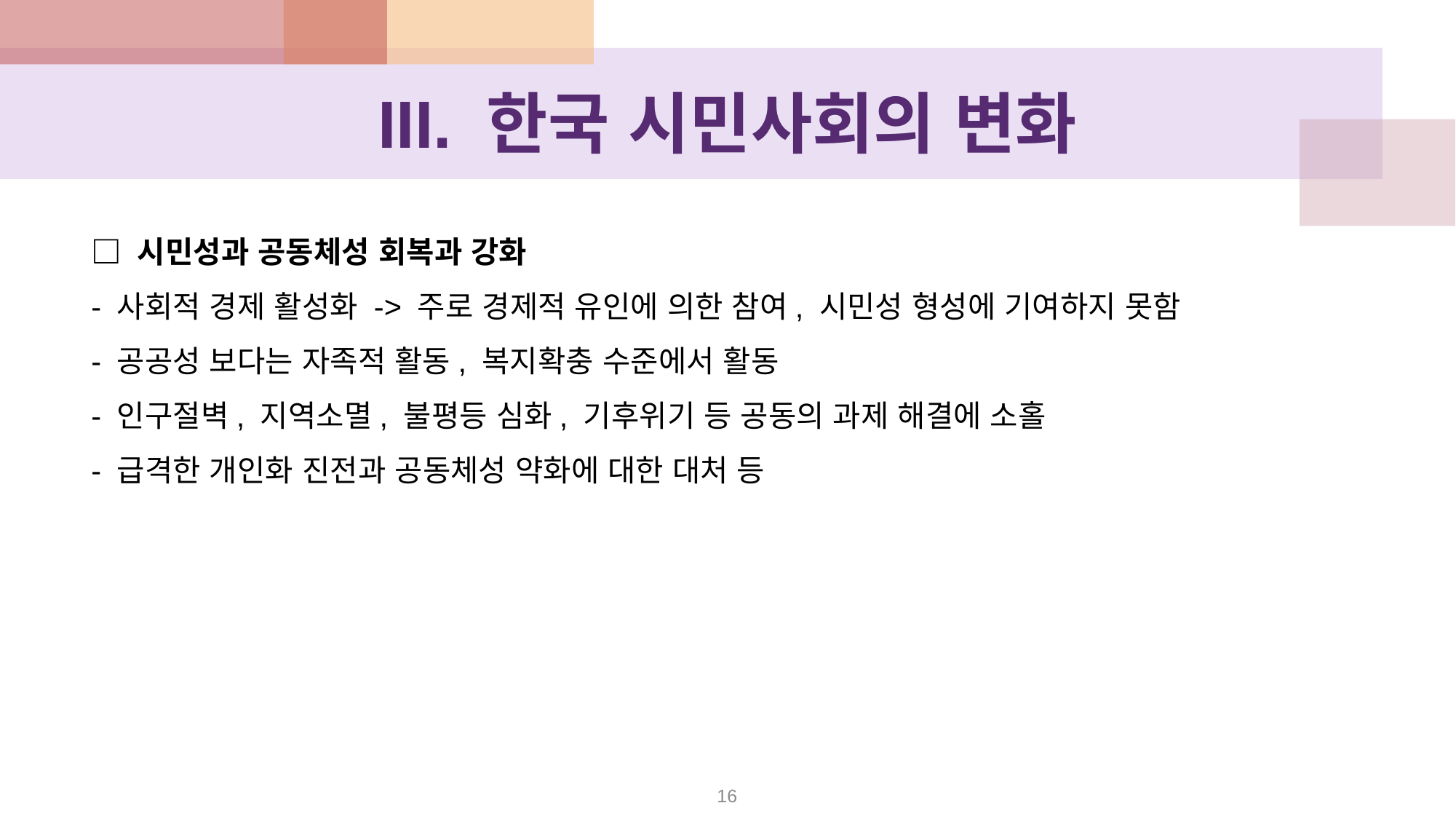

# III. 한국 시민사회의 변화
□ 시민성과 공동체성 회복과 강화
- 사회적 경제 활성화 -> 주로 경제적 유인에 의한 참여, 시민성 형성에 기여하지 못함
- 공공성 보다는 자족적 활동, 복지확충 수준에서 활동
- 인구절벽, 지역소멸, 불평등 심화, 기후위기 등 공동의 과제 해결에 소홀
- 급격한 개인화 진전과 공동체성 약화에 대한 대처 등
16